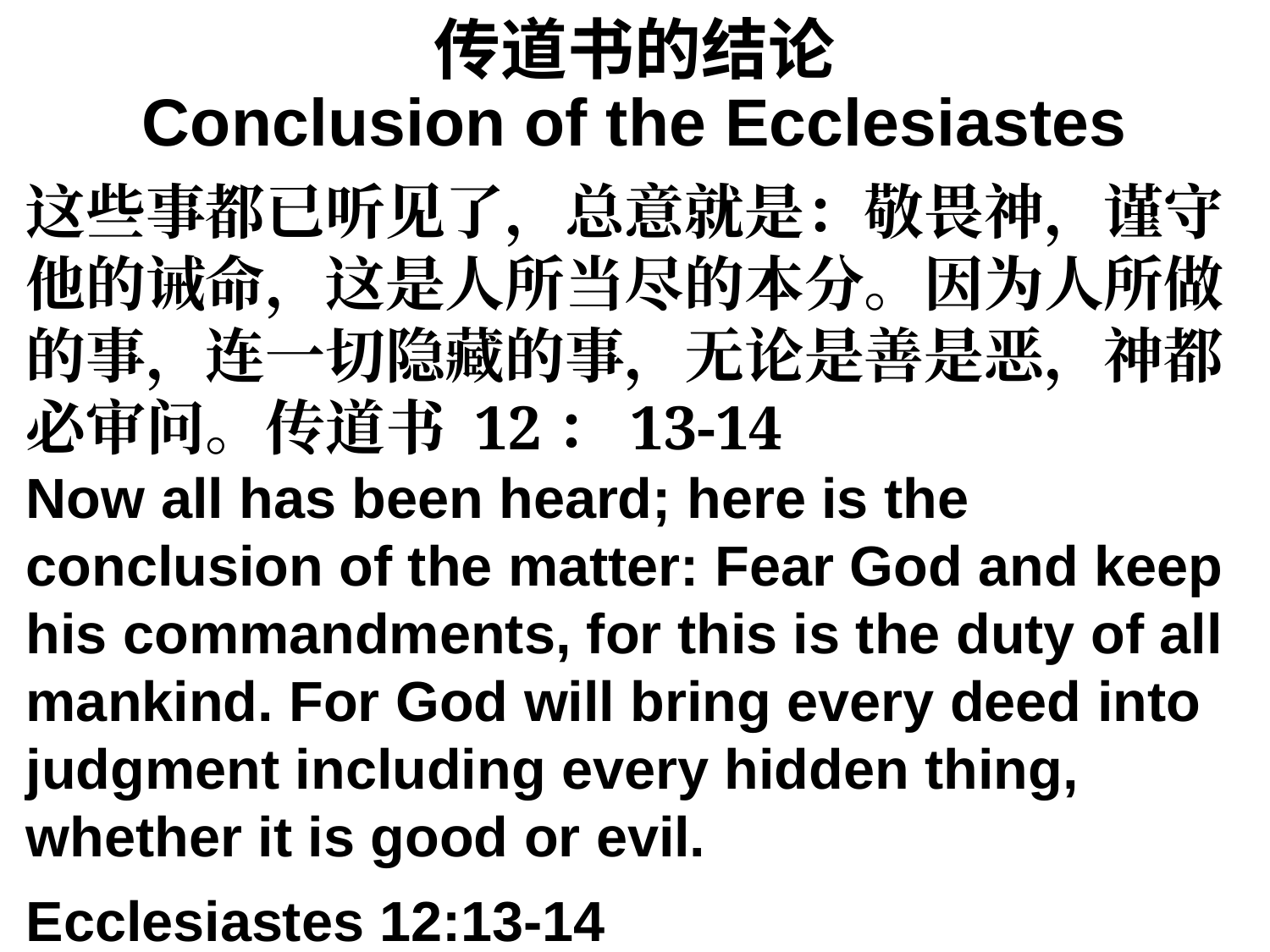

# 传道书的结论 Conclusion of the Ecclesiastes
这些事都已听见了，总意就是：敬畏神，谨守他的诫命，这是人所当尽的本分。因为人所做的事，连一切隐藏的事，无论是善是恶，神都必审问。传道书 12：13-14
Now all has been heard; here is the conclusion of the matter: Fear God and keep his commandments, for this is the duty of all mankind. For God will bring every deed into judgment including every hidden thing, whether it is good or evil.
Ecclesiastes 12:13-14